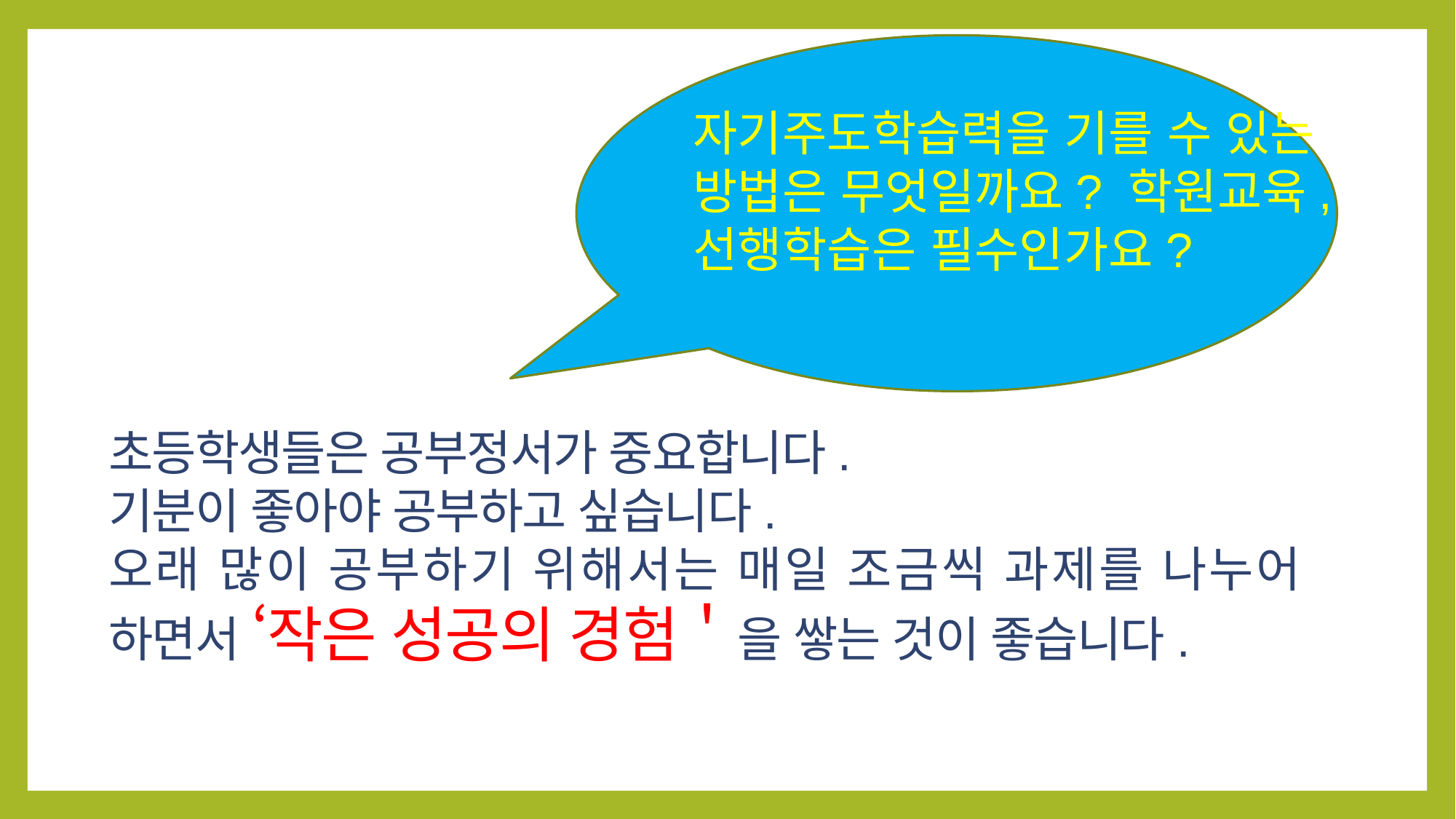

자기주도학습력을 기를 수 있는 방법은 무엇일까요? 학원교육, 선행학습은 필수인가요?
초등학생들은 공부정서가 중요합니다.
기분이 좋아야 공부하고 싶습니다.
오래 많이 공부하기 위해서는 매일 조금씩 과제를 나누어 하면서 ‘작은 성공의 경험＇을 쌓는 것이 좋습니다.